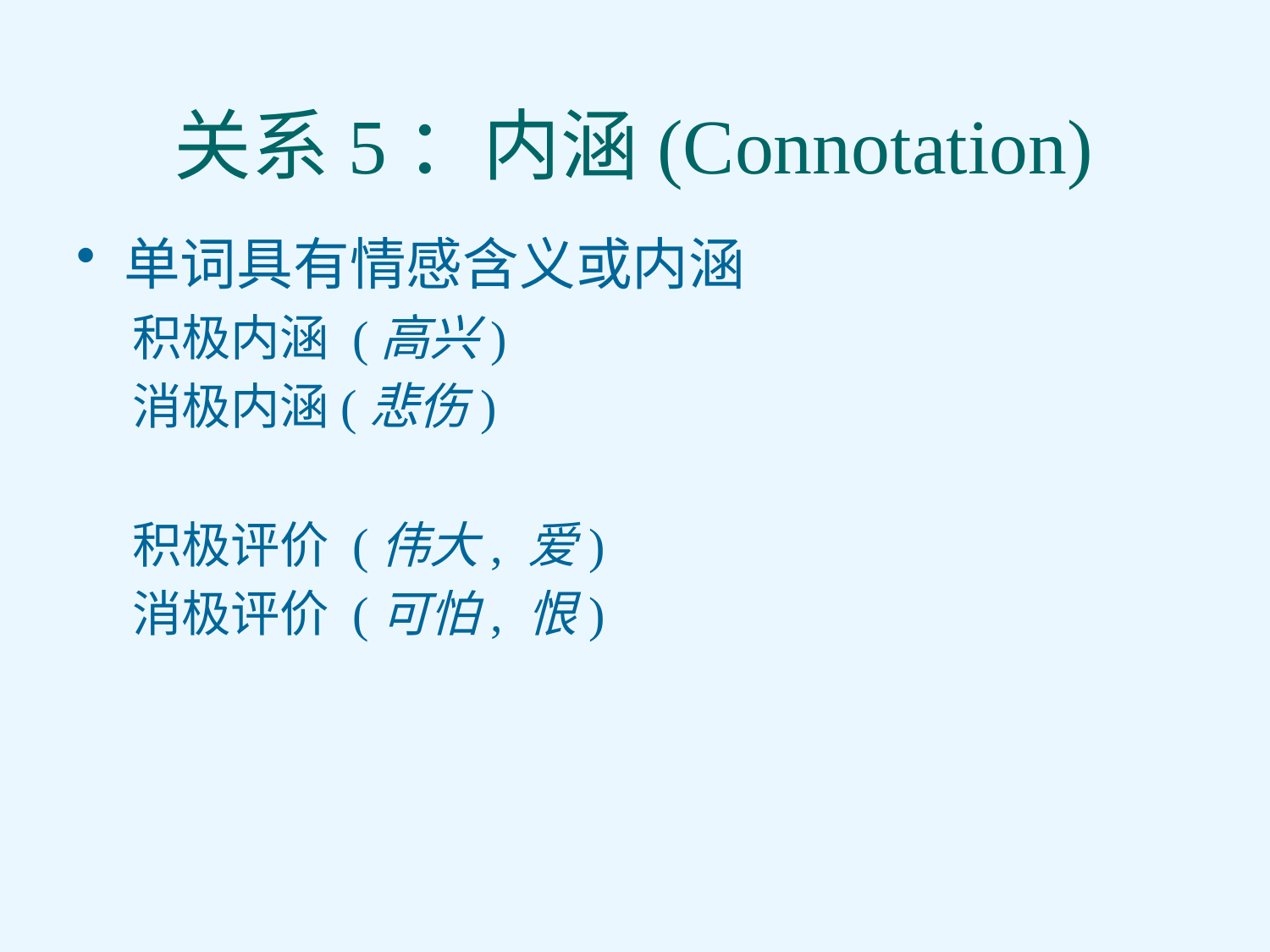

# 关系5：内涵(Connotation)
单词具有情感含义或内涵
    积极内涵 (高兴)
    消极内涵(悲伤)

    积极评价 (伟大, 爱)
    消极评价 (可怕, 恨)